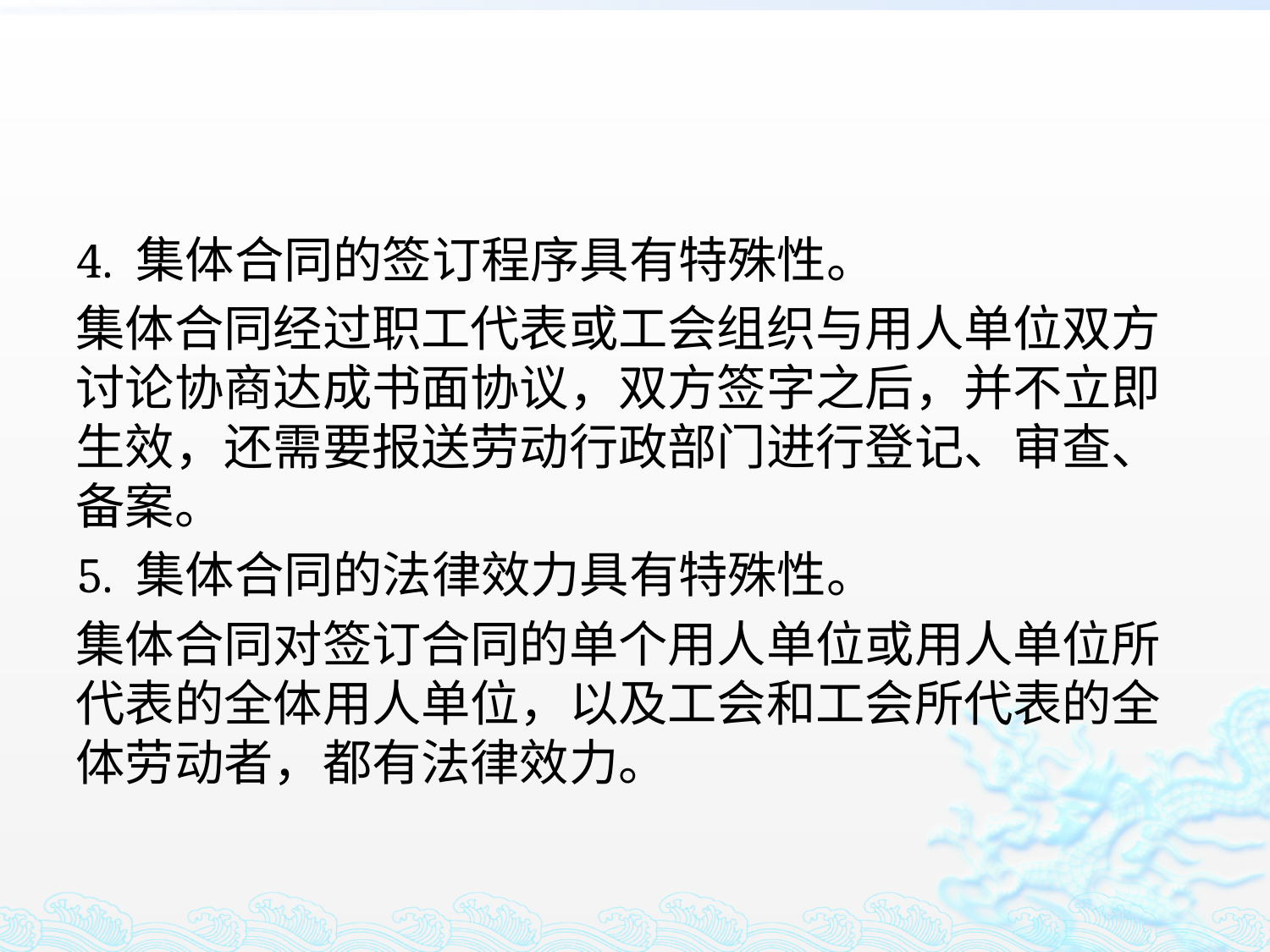

#
4. 集体合同的签订程序具有特殊性。
集体合同经过职工代表或工会组织与用人单位双方讨论协商达成书面协议，双方签字之后，并不立即生效，还需要报送劳动行政部门进行登记、审查、备案。
5. 集体合同的法律效力具有特殊性。
集体合同对签订合同的单个用人单位或用人单位所代表的全体用人单位，以及工会和工会所代表的全体劳动者，都有法律效力。